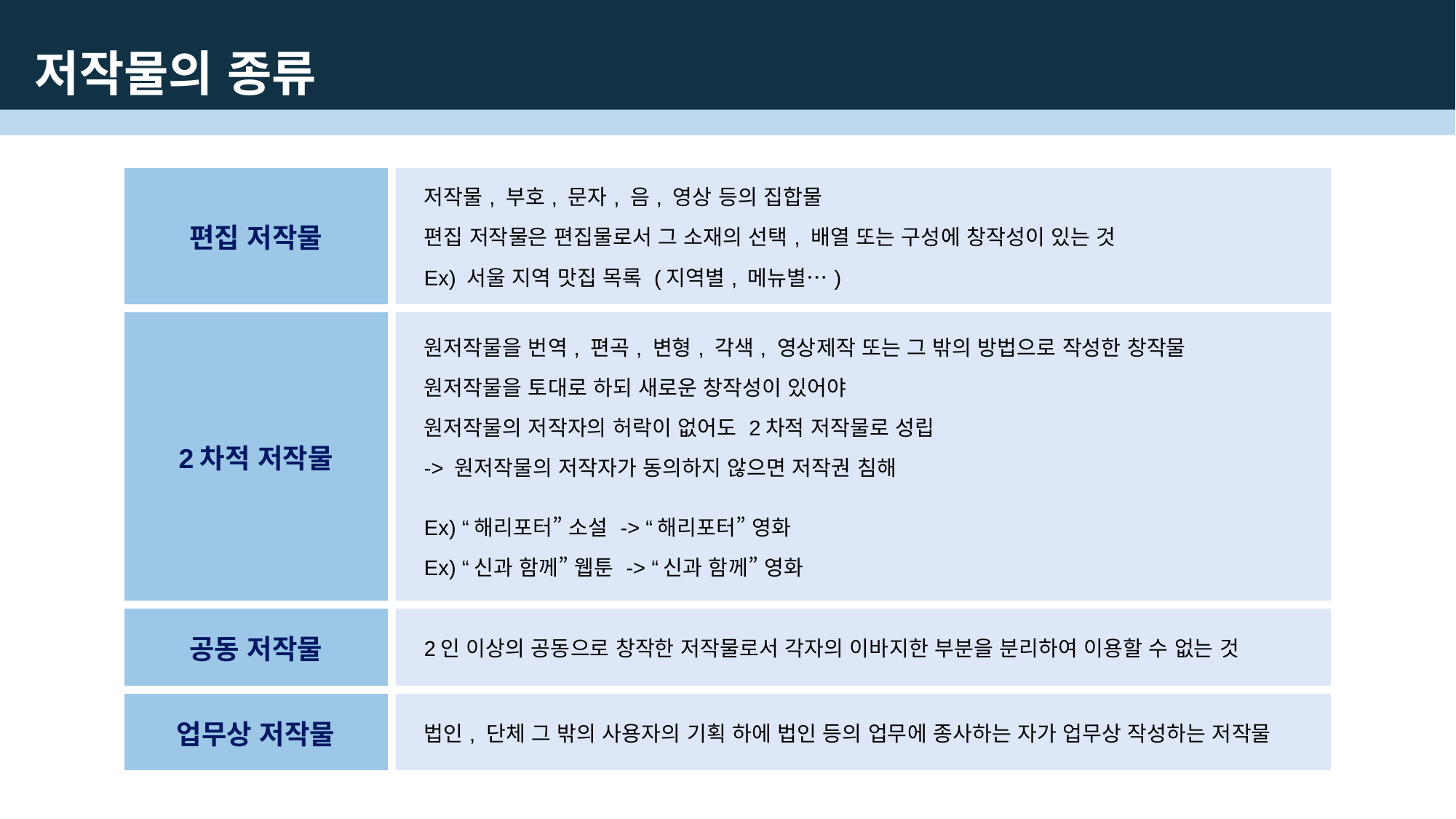

저작물의 종류
| 편집 저작물 | 저작물, 부호, 문자, 음, 영상 등의 집합물 편집 저작물은 편집물로서 그 소재의 선택, 배열 또는 구성에 창작성이 있는 것 Ex) 서울 지역 맛집 목록 (지역별, 메뉴별…) |
| --- | --- |
| 2차적 저작물 | 원저작물을 번역, 편곡, 변형, 각색, 영상제작 또는 그 밖의 방법으로 작성한 창작물 원저작물을 토대로 하되 새로운 창작성이 있어야 원저작물의 저작자의 허락이 없어도 2차적 저작물로 성립 -> 원저작물의 저작자가 동의하지 않으면 저작권 침해 Ex) “해리포터” 소설 -> “해리포터” 영화 Ex) “신과 함께” 웹툰 -> “신과 함께” 영화 |
| 공동 저작물 | 2인 이상의 공동으로 창작한 저작물로서 각자의 이바지한 부분을 분리하여 이용할 수 없는 것 |
| 업무상 저작물 | 법인, 단체 그 밖의 사용자의 기획 하에 법인 등의 업무에 종사하는 자가 업무상 작성하는 저작물 |